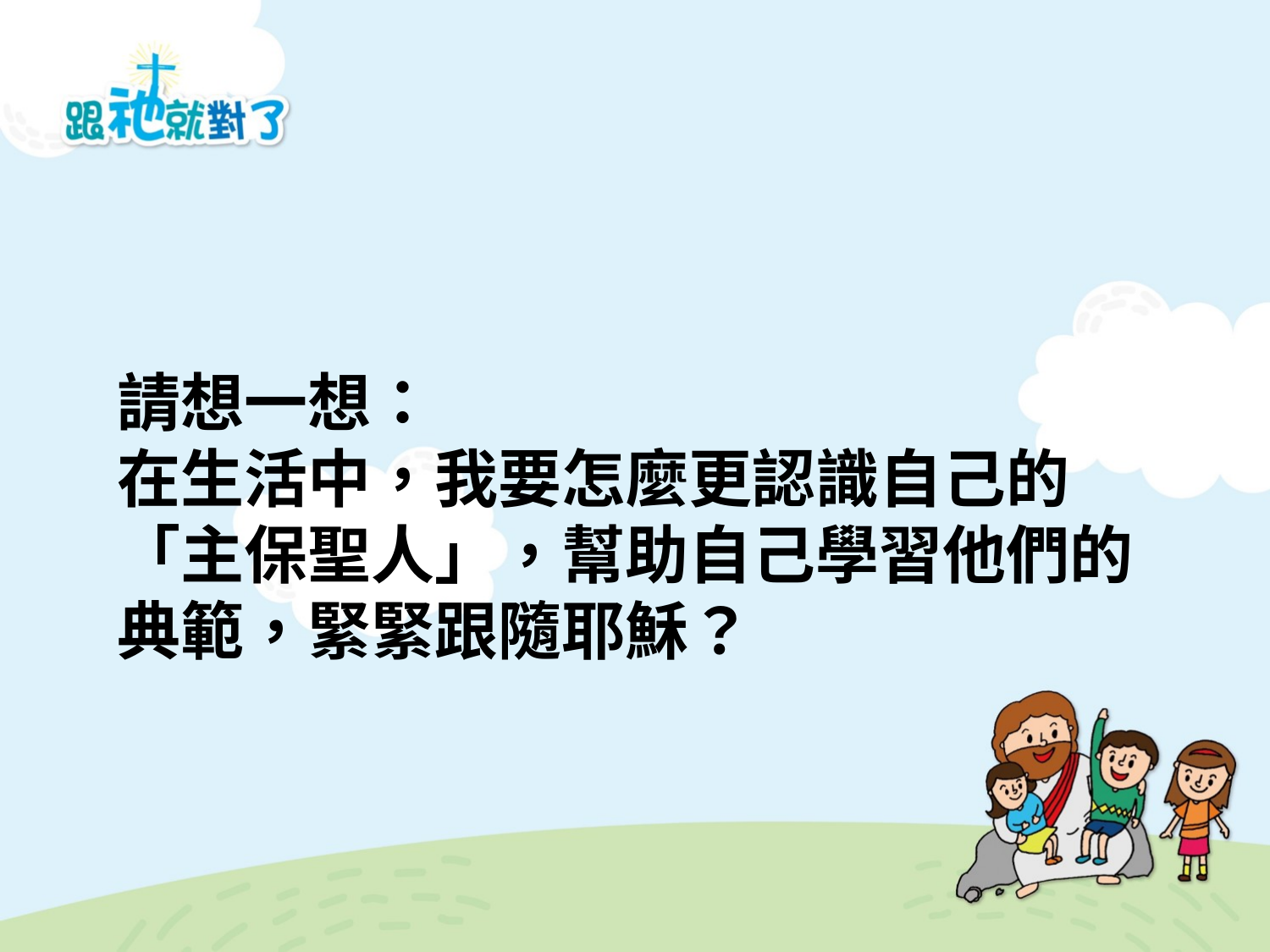

請想一想：
在生活中，我要怎麼更認識自己的「主保聖人」，幫助自己學習他們的典範，緊緊跟隨耶穌？